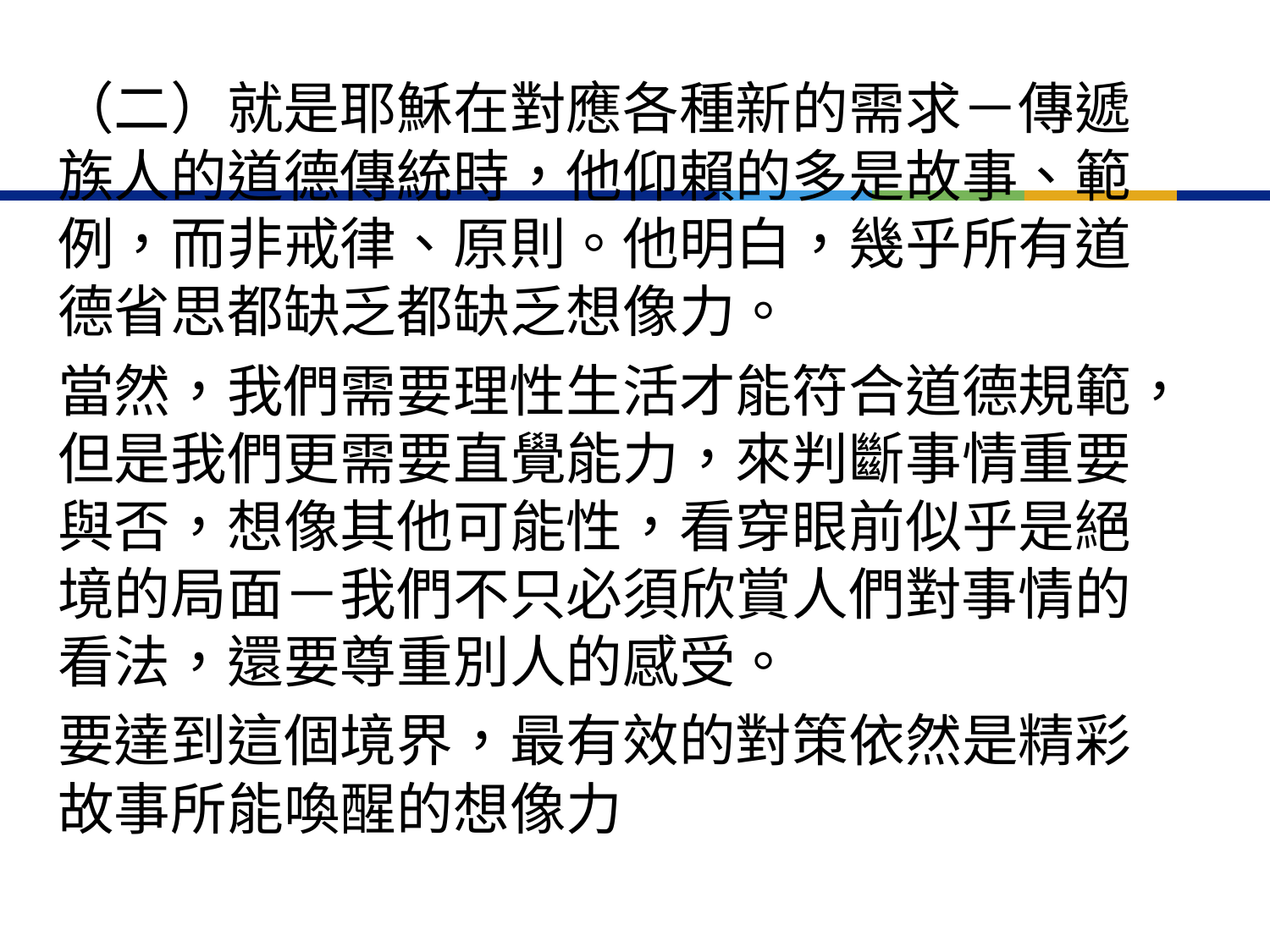

（二）就是耶穌在對應各種新的需求－傳遞族人的道德傳統時，他仰賴的多是故事、範例，而非戒律、原則。他明白，幾乎所有道德省思都缺乏都缺乏想像力。
當然，我們需要理性生活才能符合道德規範，但是我們更需要直覺能力，來判斷事情重要與否，想像其他可能性，看穿眼前似乎是絕境的局面－我們不只必須欣賞人們對事情的看法，還要尊重別人的感受。
要達到這個境界，最有效的對策依然是精彩故事所能喚醒的想像力